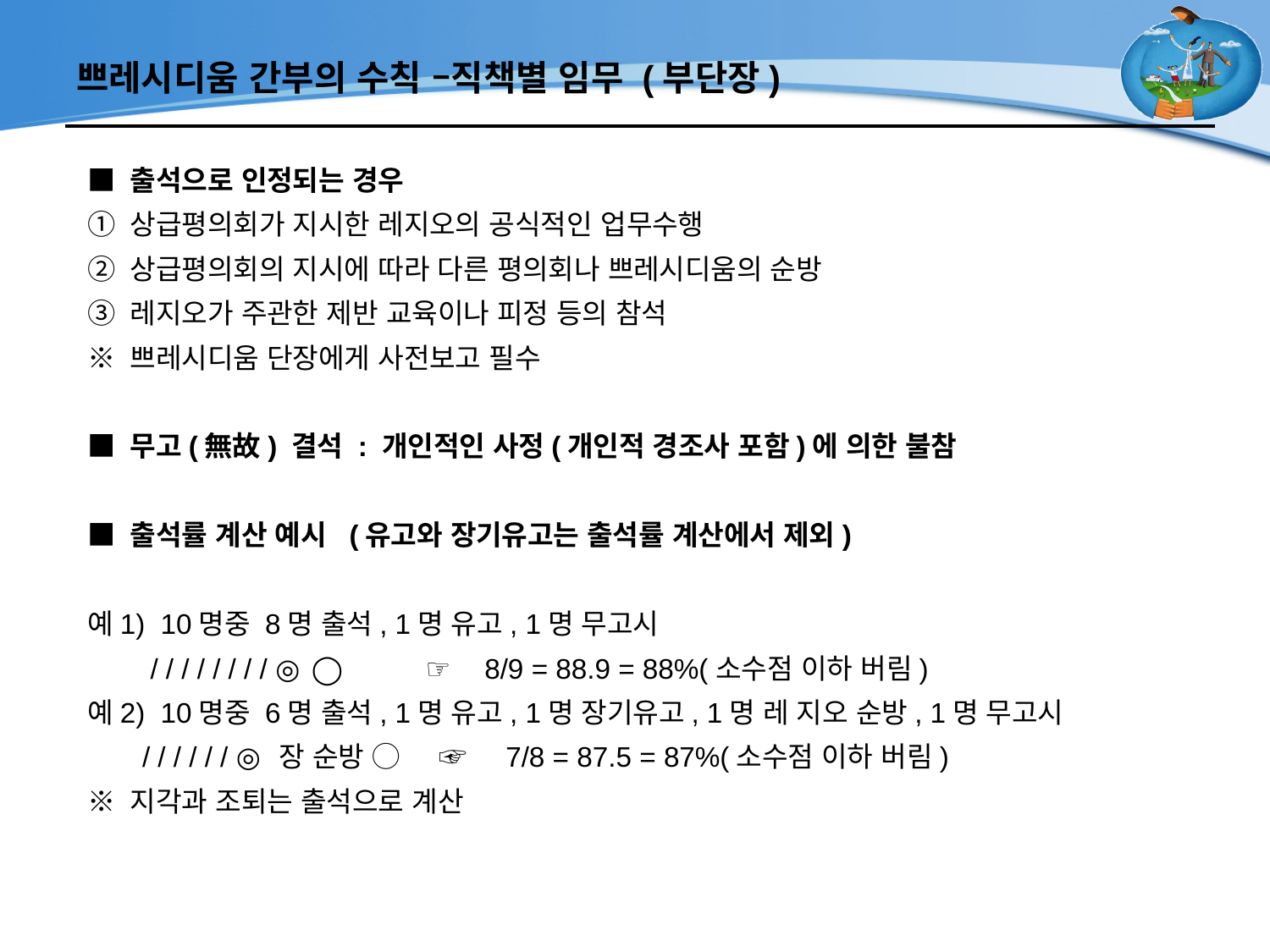

# 쁘레시디움 간부의 수칙 –직책별 임무 (부단장)
■ 출석으로 인정되는 경우
① 상급평의회가 지시한 레지오의 공식적인 업무수행
② 상급평의회의 지시에 따라 다른 평의회나 쁘레시디움의 순방
③ 레지오가 주관한 제반 교육이나 피정 등의 참석
※ 쁘레시디움 단장에게 사전보고 필수

■ 무고(無故) 결석 : 개인적인 사정(개인적 경조사 포함)에 의한 불참

■ 출석률 계산 예시  (유고와 장기유고는 출석률 계산에서 제외)

예1)  10명중 8명 출석, 1명 유고, 1명 무고시
        / / / / / / / / ◎ ◯           ☞    8/9 = 88.9 = 88%(소수점 이하 버림)
예2)  10명중 6명 출석, 1명 유고, 1명 장기유고, 1명 레 지오 순방, 1명 무고시
       / / / / / / ◎ 장 순방 ◯     ☞    7/8 = 87.5 = 87%(소수점 이하 버림)
※ 지각과 조퇴는 출석으로 계산